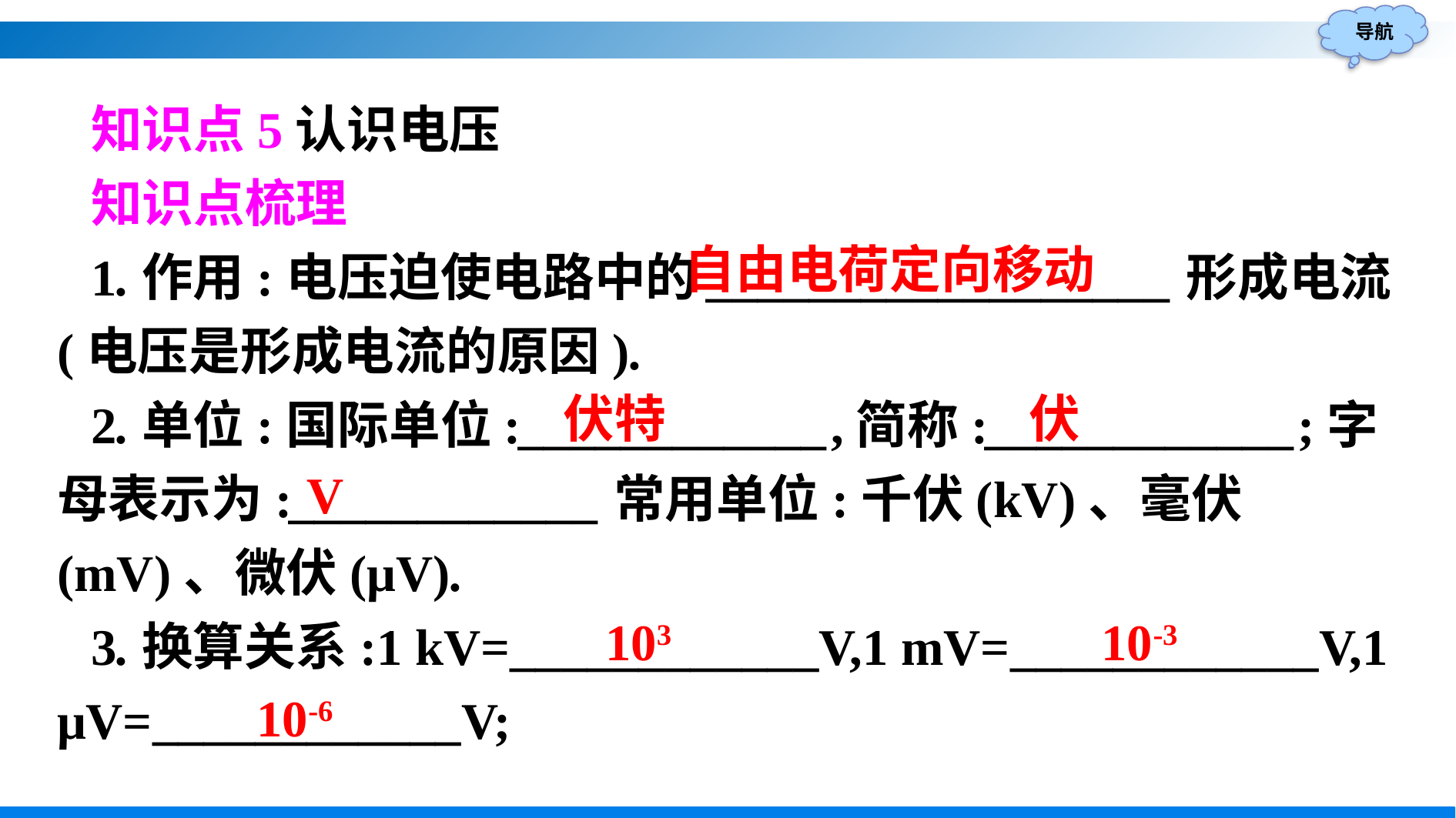

知识点5认识电压
知识点梳理
1.作用:电压迫使电路中的__________________形成电流(电压是形成电流的原因).
2.单位:国际单位:____________,简称:____________;字母表示为:____________常用单位:千伏(kV)、毫伏(mV)、微伏(μV).
3.换算关系:1 kV=____________V,1 mV=____________V,1 μV=____________V;
自由电荷定向移动
伏特
伏
V
103
10-3
10-6